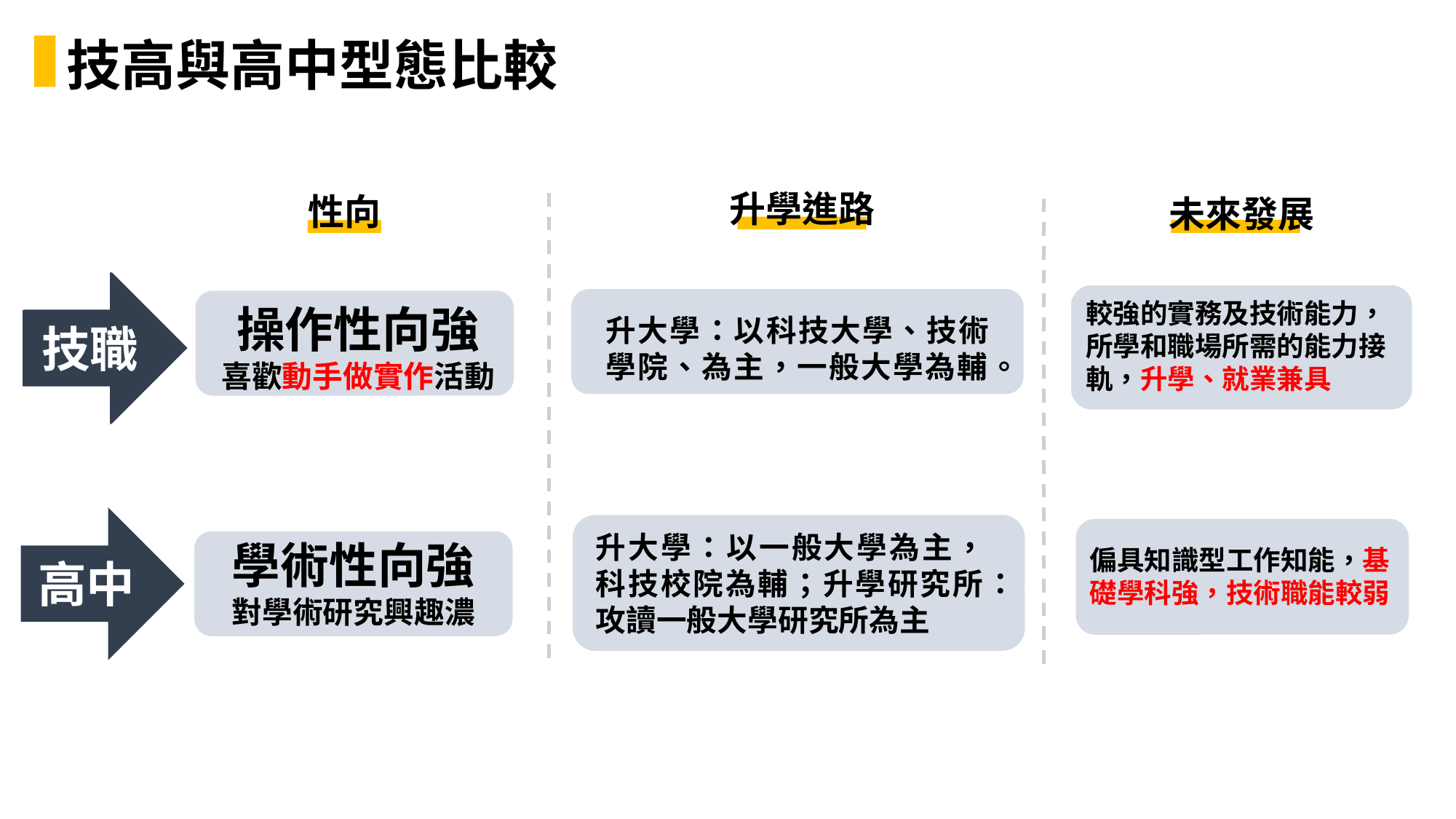

技高與高中型態比較

升學進路
性向
未來發展

技職

技職

升大學：以科技大學、技術學院、為主，一般大學為輔。

較強的實務及技術能力，所學和職場所需的能力接軌，升學、就業兼具
操作性向強
喜歡動手做實作活動

高中

升大學：以一般大學為主，科技校院為輔；升學研究所：攻讀一般大學研究所為主

學術性向強
對學術研究興趣濃

偏具知識型工作知能，基礎學科強，技術職能較弱